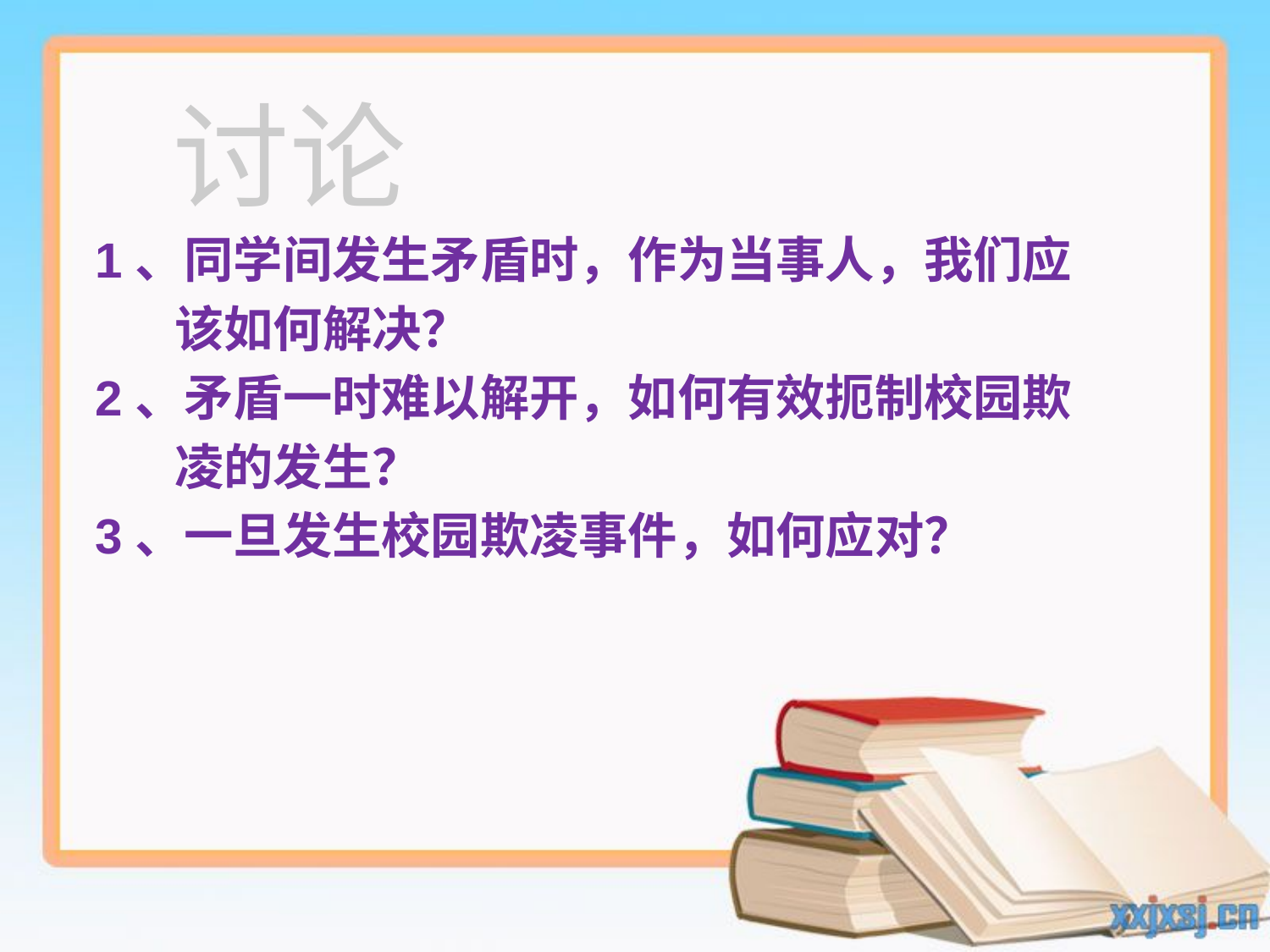

讨论
1、同学间发生矛盾时，作为当事人，我们应
      该如何解决？
2、矛盾一时难以解开，如何有效扼制校园欺
      凌的发生？
3、一旦发生校园欺凌事件，如何应对？